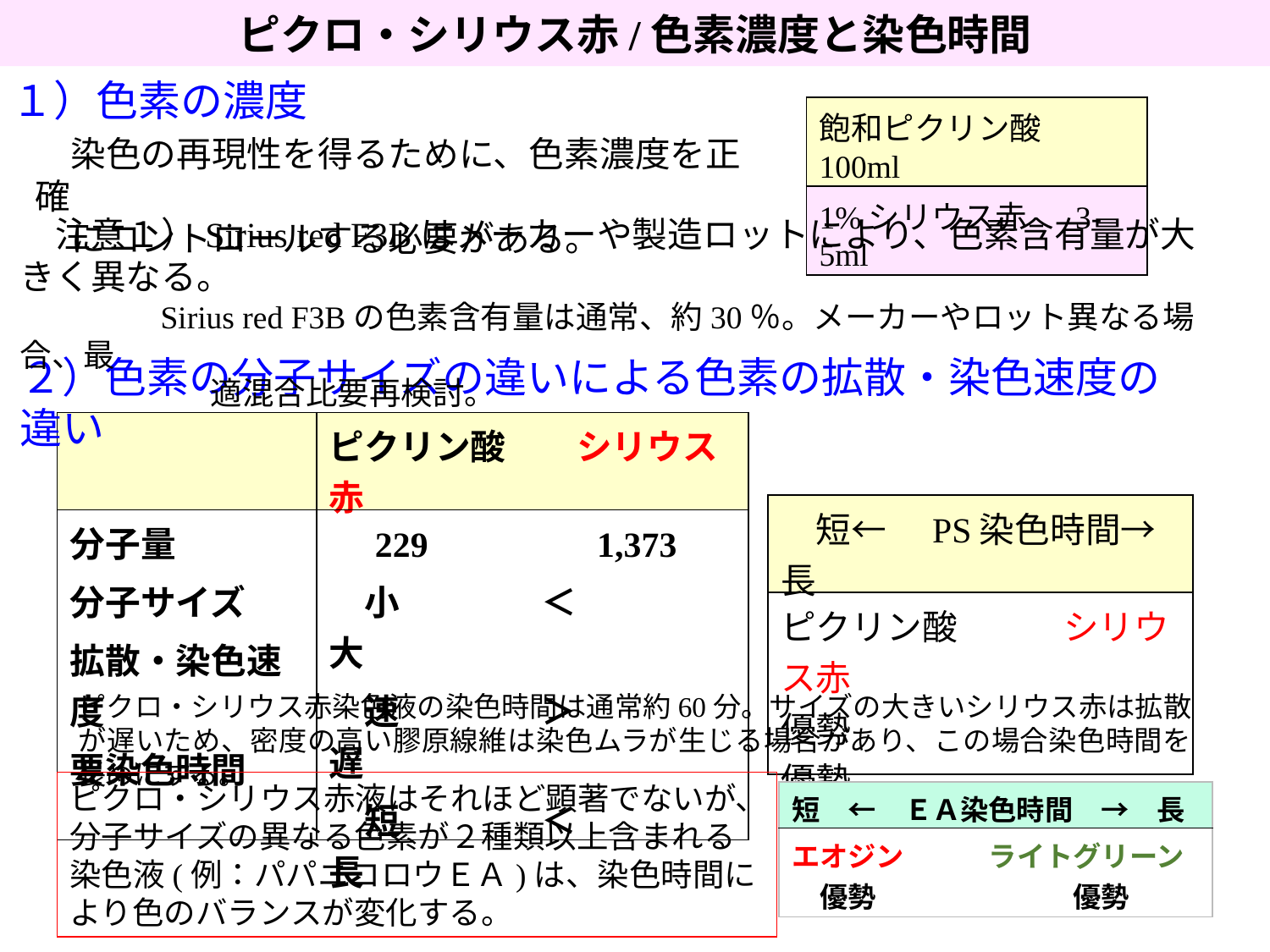

ピクロ・シリウス赤/色素濃度と染色時間
１）色素の濃度
| 飽和ピクリン酸 100ml |
| --- |
| 1%シリウス赤　 3-5ml |
　染色の再現性を得るために、色素濃度を正確
　にコントロールする必要がある。
　注意１）Sirius red F3Bはメーカーや製造ロットにより、色素含有量が大きく異なる。
             　Sirius red F3Bの色素含有量は通常、約30％。メーカーやロット異なる場合、最
　　　　　　適混合比要再検討。
２）色素の分子サイズの違いによる色素の拡散・染色速度の違い
|  | ピクリン酸　　シリウス赤 |
| --- | --- |
| 分子量 分子サイズ 拡散・染色速度 要染色時間 | 229 1,373 　小　　　　＜　　　　大 　速　　　　＞　　　　遅 　短　　　　＜　　　　長 |
| 短←　PS染色時間→長 |
| --- |
| ピクリン酸　　　シリウス赤 優勢　　　　　　　　　優勢 |
ピクロ・シリウス赤染色液の染色時間は通常約60分。サイズの大きいシリウス赤は拡散が遅いため、密度の高い膠原線維は染色ムラが生じる場合があり、この場合染色時間を長めにする。
ピクロ・シリウス赤液はそれほど顕著でないが、分子サイズの異なる色素が２種類以上含まれる染色液(例：パパニコロウＥＡ)は、染色時間により色のバランスが変化する。
| 短　←　ＥＡ染色時間　→　長 |
| --- |
| エオジン　　　ライトグリーン 　優勢　　　　　　　優勢 |